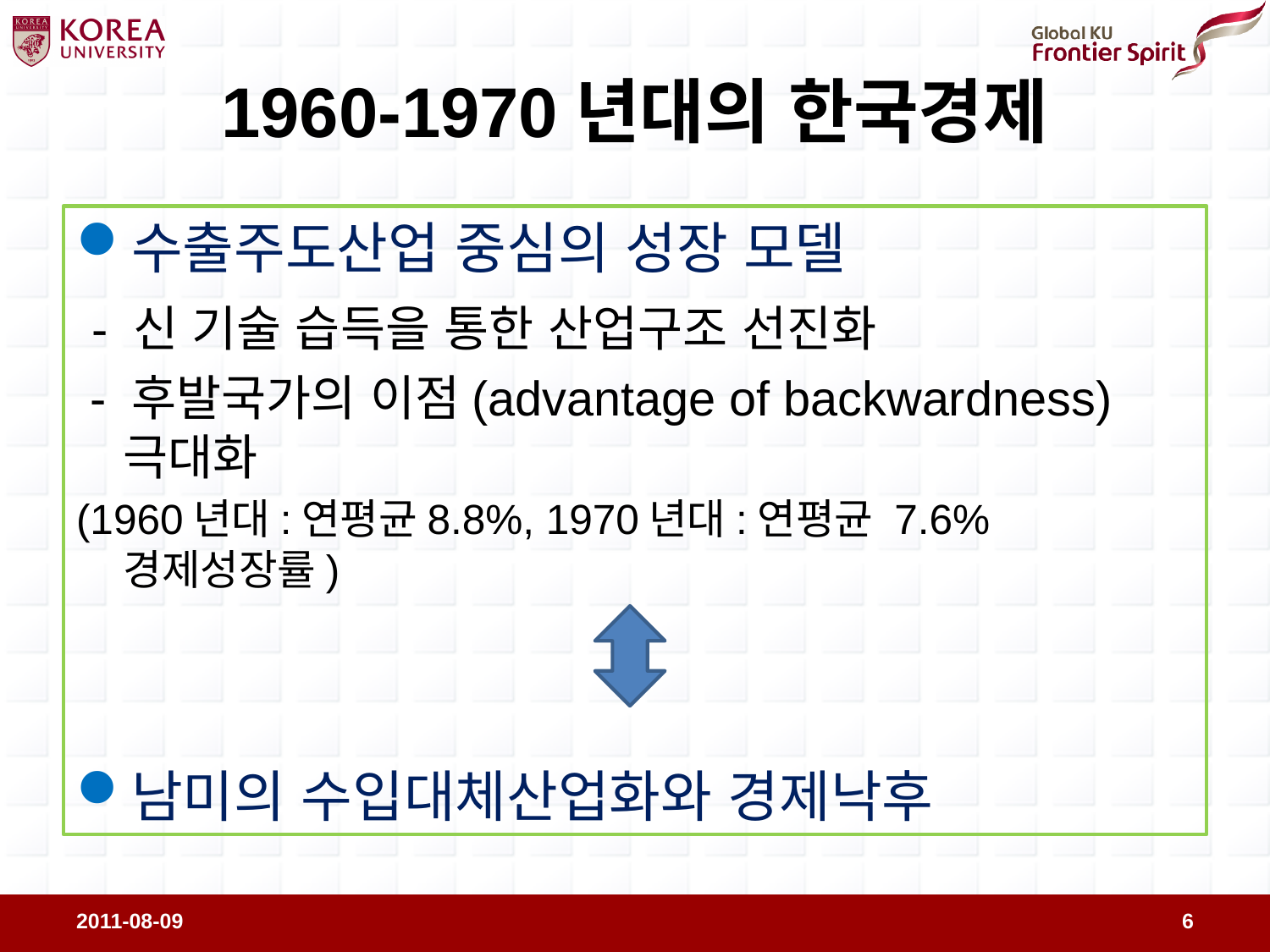

# 1960-1970년대의 한국경제
수출주도산업 중심의 성장 모델
 - 신 기술 습득을 통한 산업구조 선진화
 - 후발국가의 이점(advantage of backwardness) 극대화
(1960년대:연평균8.8%, 1970년대:연평균 7.6% 경제성장률)

남미의 수입대체산업화와 경제낙후

2011-08-09
6